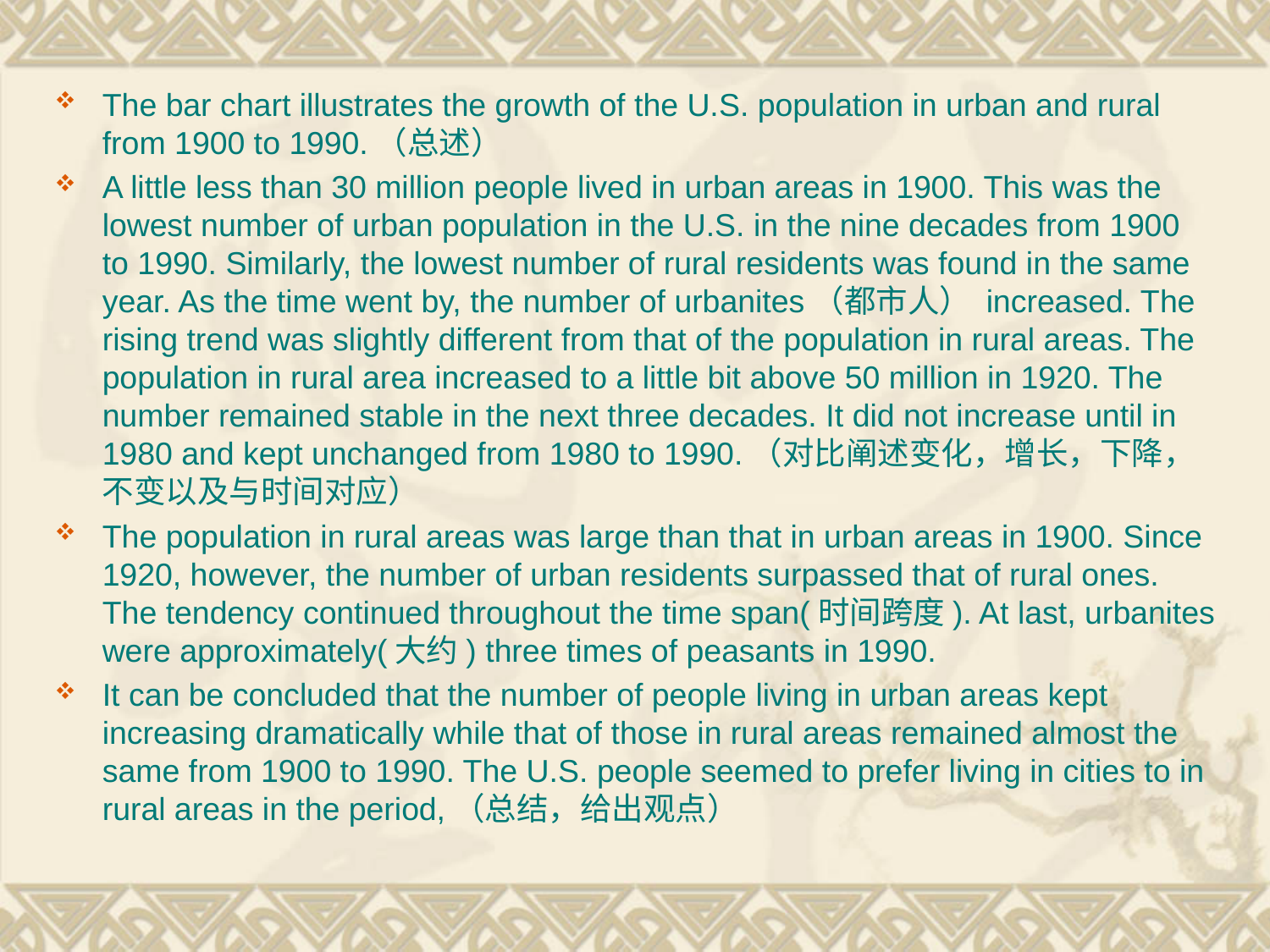

The bar chart illustrates the growth of the U.S. population in urban and rural from 1900 to 1990.（总述）
A little less than 30 million people lived in urban areas in 1900. This was the lowest number of urban population in the U.S. in the nine decades from 1900 to 1990. Similarly, the lowest number of rural residents was found in the same year. As the time went by, the number of urbanites（都市人） increased. The rising trend was slightly different from that of the population in rural areas. The population in rural area increased to a little bit above 50 million in 1920. The number remained stable in the next three decades. It did not increase until in 1980 and kept unchanged from 1980 to 1990.（对比阐述变化，增长，下降，不变以及与时间对应）
The population in rural areas was large than that in urban areas in 1900. Since 1920, however, the number of urban residents surpassed that of rural ones. The tendency continued throughout the time span(时间跨度). At last, urbanites were approximately(大约) three times of peasants in 1990.
It can be concluded that the number of people living in urban areas kept increasing dramatically while that of those in rural areas remained almost the same from 1900 to 1990. The U.S. people seemed to prefer living in cities to in rural areas in the period,（总结，给出观点）